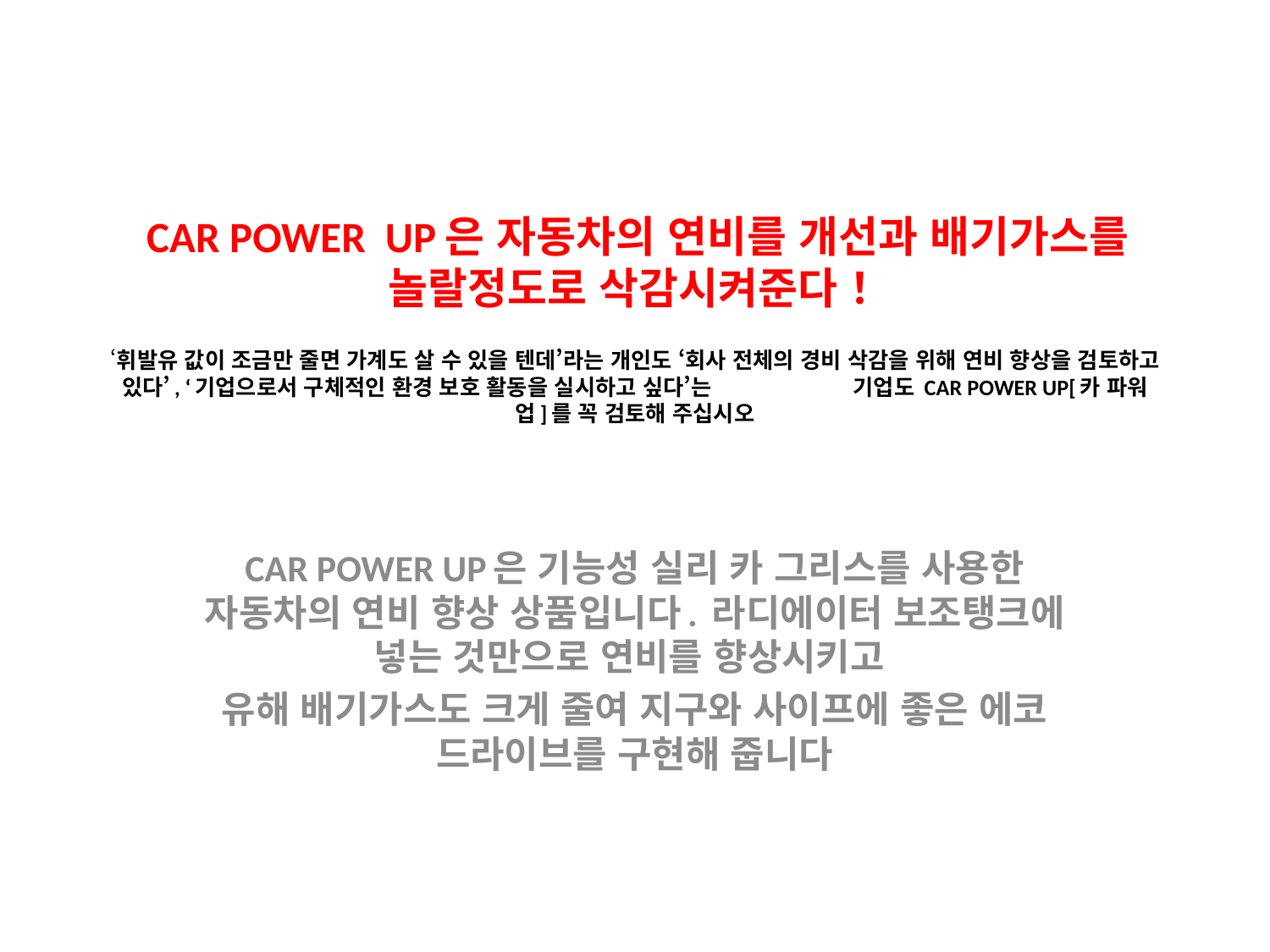

# CAR POWER  UP은 자동차의 연비를 개선과 배기가스를 놀랄정도로 삭감시켜준다！ ‘휘발유 값이 조금만 줄면 가계도 살 수 있을 텐데’라는 개인도 ‘회사 전체의 경비 삭감을 위해 연비 향상을 검토하고 있다’, ‘기업으로서 구체적인 환경 보호 활동을 실시하고 싶다’는                       기업도 CAR POWER UP[카 파워 업]를 꼭 검토해 주십시오

CAR POWER UP은 기능성 실리 카 그리스를 사용한 자동차의 연비 향상 상품입니다. 라디에이터 보조탱크에 넣는 것만으로 연비를 향상시키고
유해 배기가스도 크게 줄여 지구와 사이프에 좋은 에코 드라이브를 구현해 줍니다